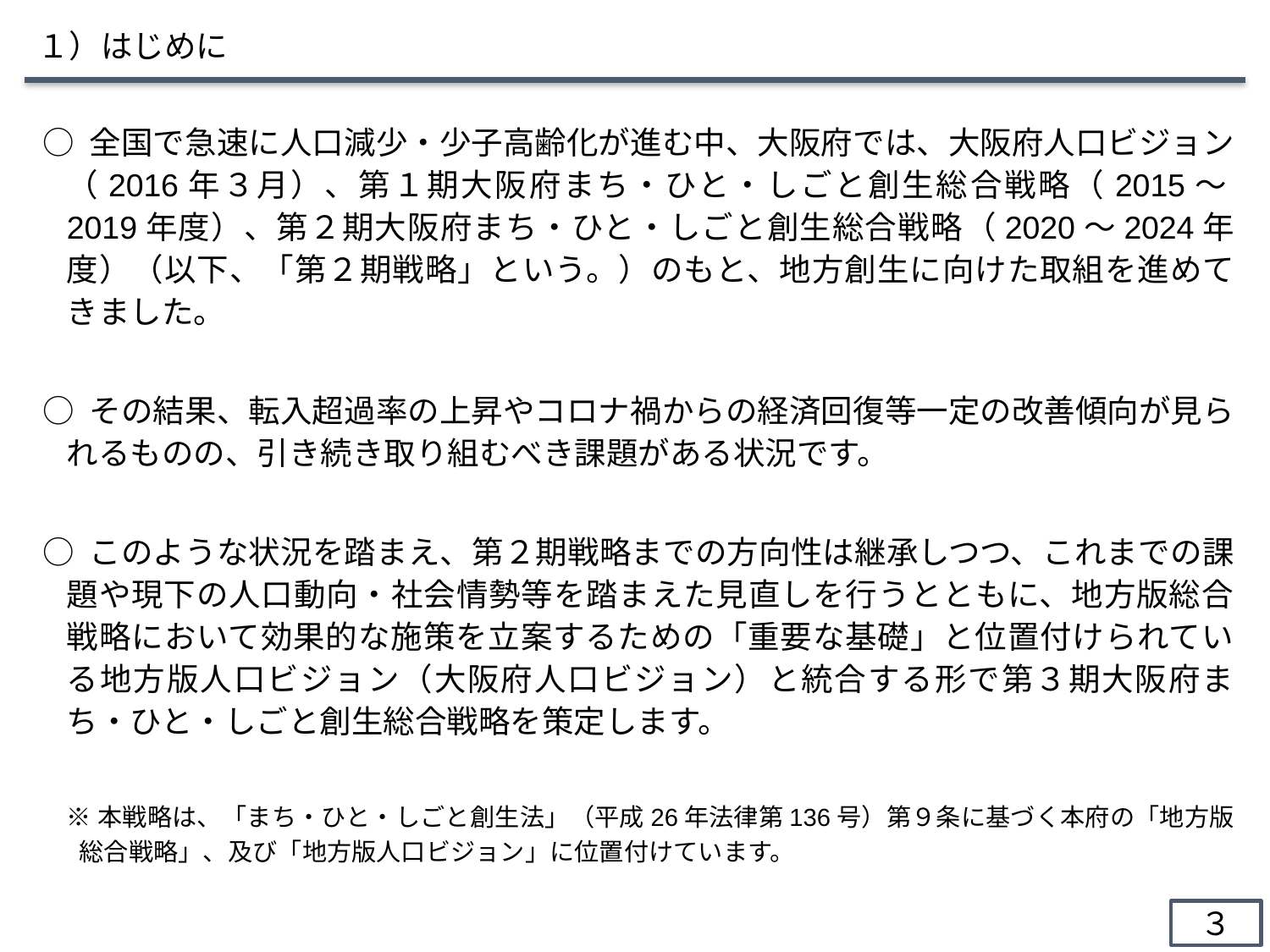

１）はじめに

○ 全国で急速に人口減少・少子高齢化が進む中、大阪府では、大阪府人口ビジョン（2016年３月）、第１期大阪府まち・ひと・しごと創生総合戦略（2015～2019年度）、第２期大阪府まち・ひと・しごと創生総合戦略（2020～2024年度）（以下、「第２期戦略」という。）のもと、地方創生に向けた取組を進めてきました。

○ その結果、転入超過率の上昇やコロナ禍からの経済回復等一定の改善傾向が見られるものの、引き続き取り組むべき課題がある状況です。

○ このような状況を踏まえ、第２期戦略までの方向性は継承しつつ、これまでの課題や現下の人口動向・社会情勢等を踏まえた見直しを行うとともに、地方版総合戦略において効果的な施策を立案するための「重要な基礎」と位置付けられている地方版人口ビジョン（大阪府人口ビジョン）と統合する形で第３期大阪府まち・ひと・しごと創生総合戦略を策定します。

※本戦略は、「まち・ひと・しごと創生法」（平成26年法律第136号）第９条に基づく本府の「地方版総合戦略」、及び「地方版人口ビジョン」に位置付けています。

３